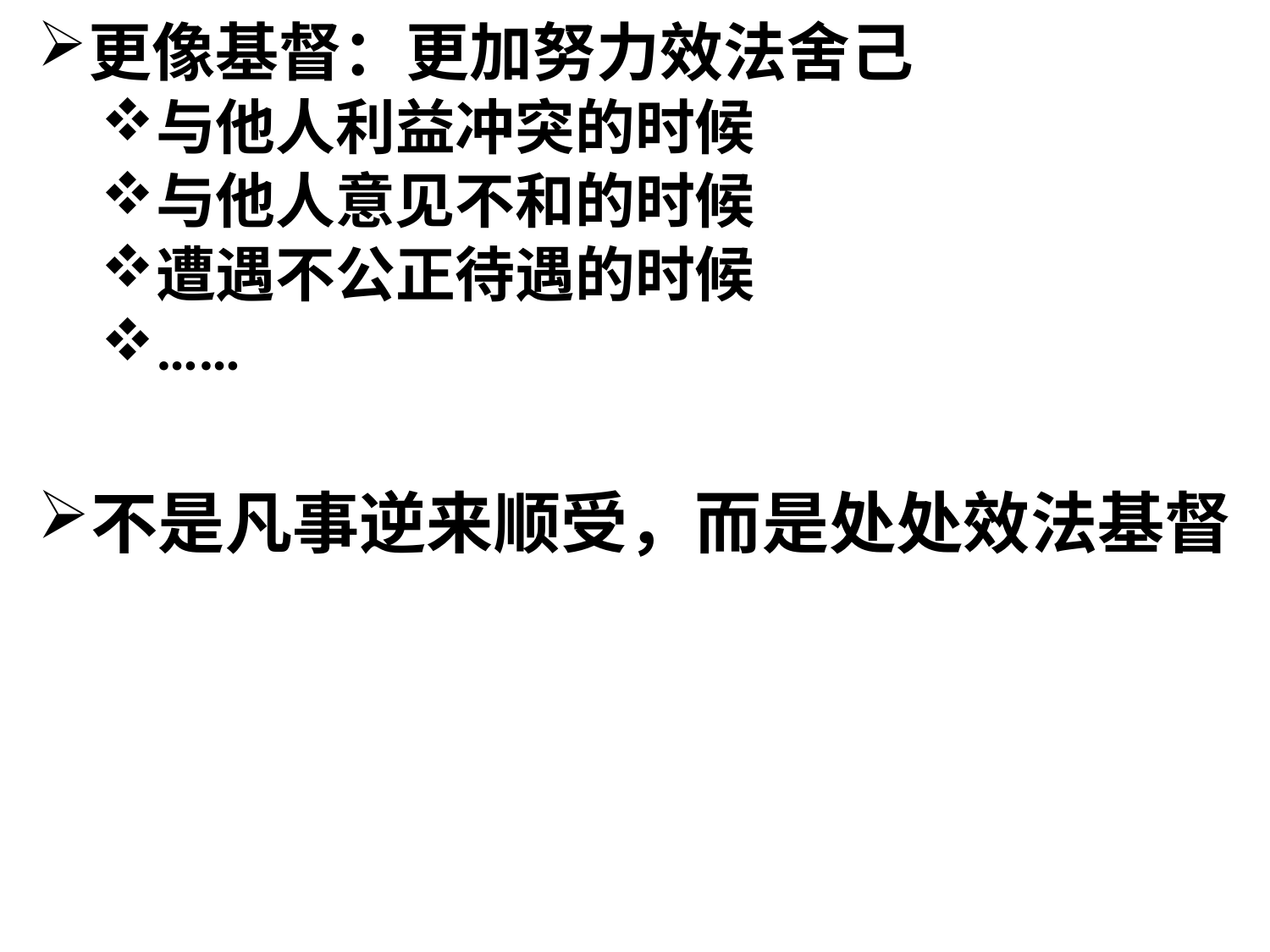

更像基督：更加努力效法舍己
与他人利益冲突的时候
与他人意见不和的时候
遭遇不公正待遇的时候
……

不是凡事逆来顺受，而是处处效法基督